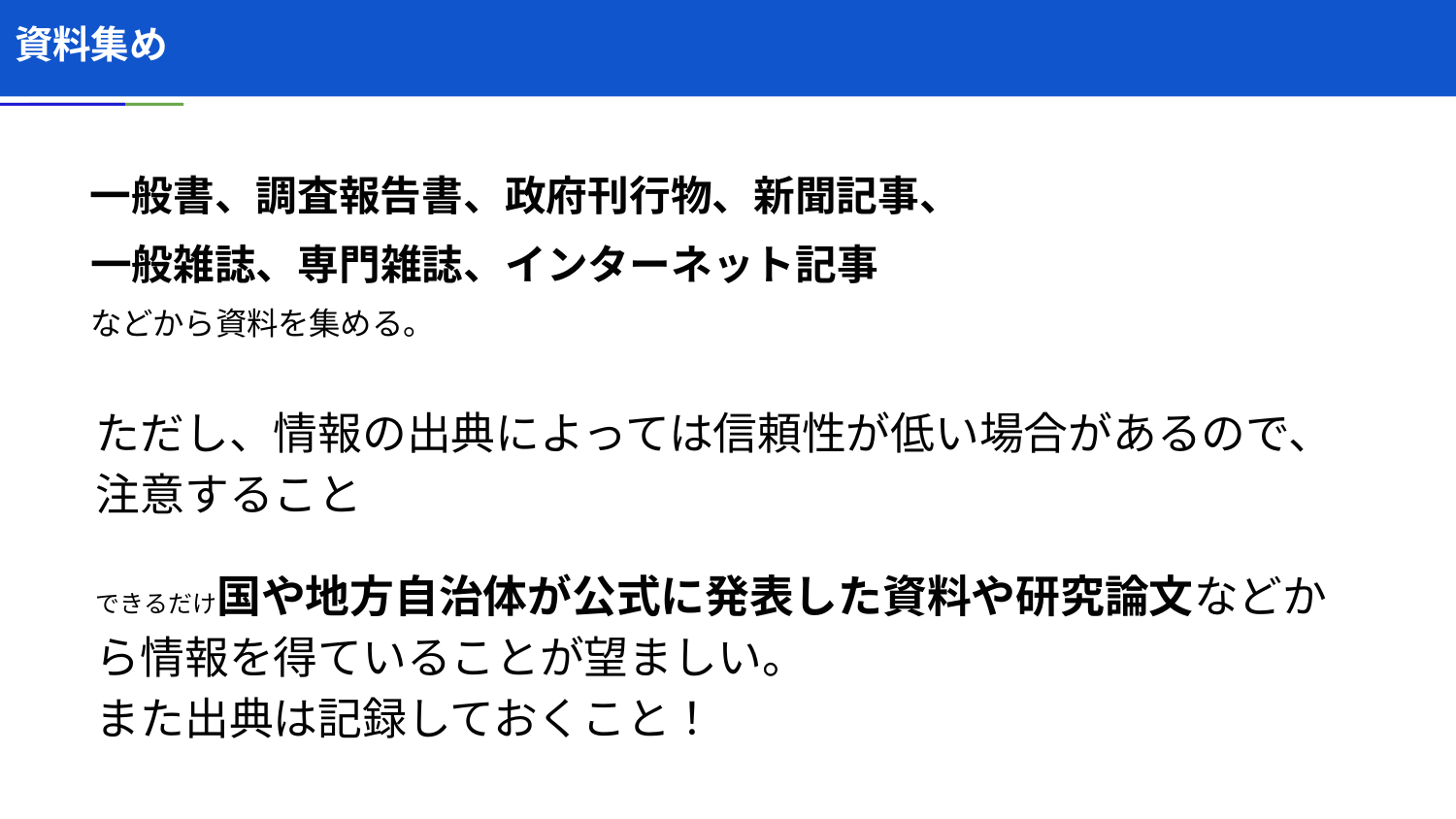

# 資料集め
一般書、調査報告書、政府刊行物、新聞記事、
一般雑誌、専門雑誌、インターネット記事
などから資料を集める。
ただし、情報の出典によっては信頼性が低い場合があるので、注意すること
できるだけ国や地方自治体が公式に発表した資料や研究論文などから情報を得ていることが望ましい。
また出典は記録しておくこと！